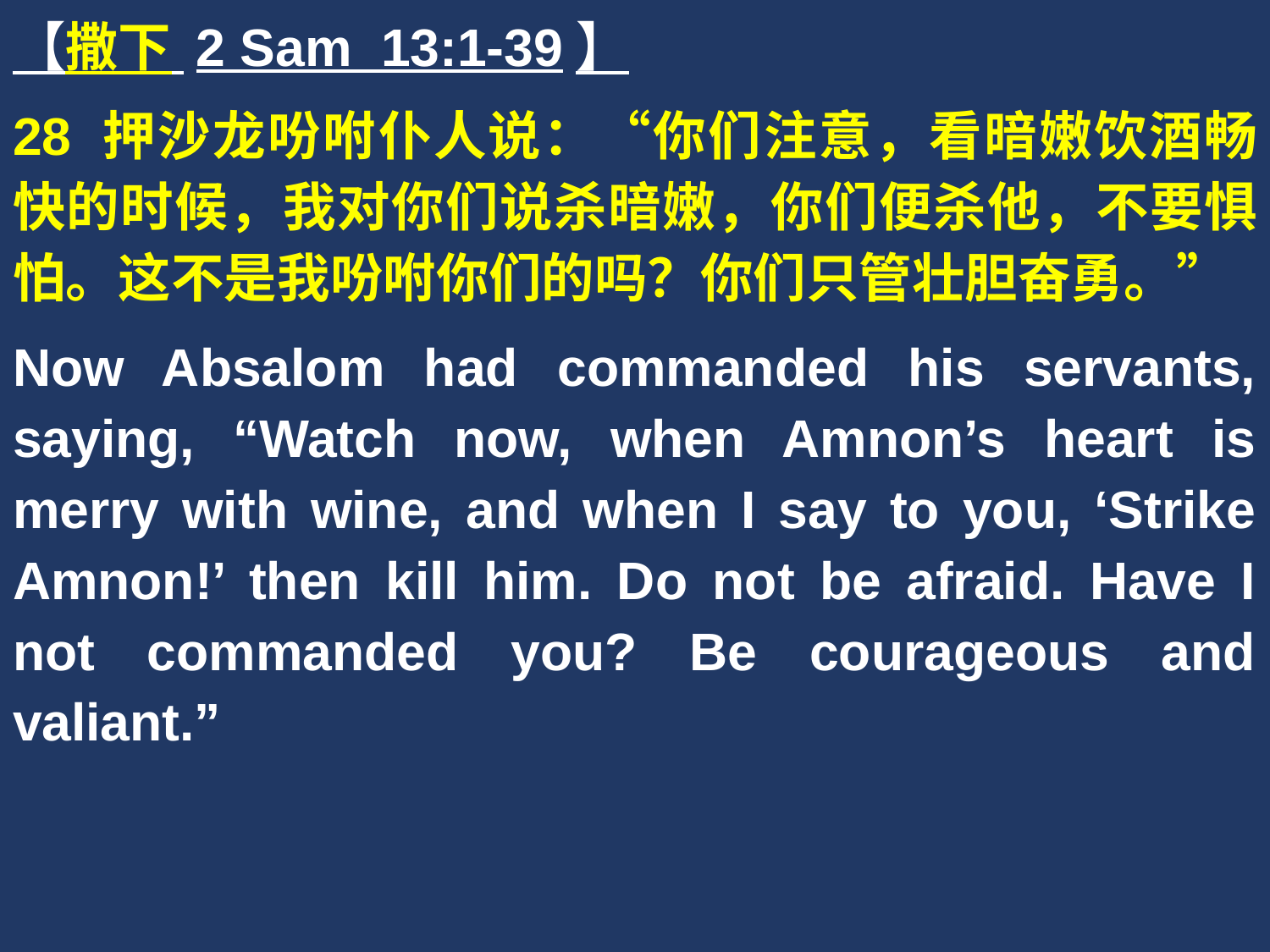

【撒下 2 Sam  13:1-39】
28 押沙龙吩咐仆人说：“你们注意，看暗嫩饮酒畅快的时候，我对你们说杀暗嫩，你们便杀他，不要惧怕。这不是我吩咐你们的吗？你们只管壮胆奋勇。”
Now Absalom had commanded his servants, saying, “Watch now, when Amnon’s heart is merry with wine, and when I say to you, ‘Strike Amnon!’ then kill him. Do not be afraid. Have I not commanded you? Be courageous and valiant.”